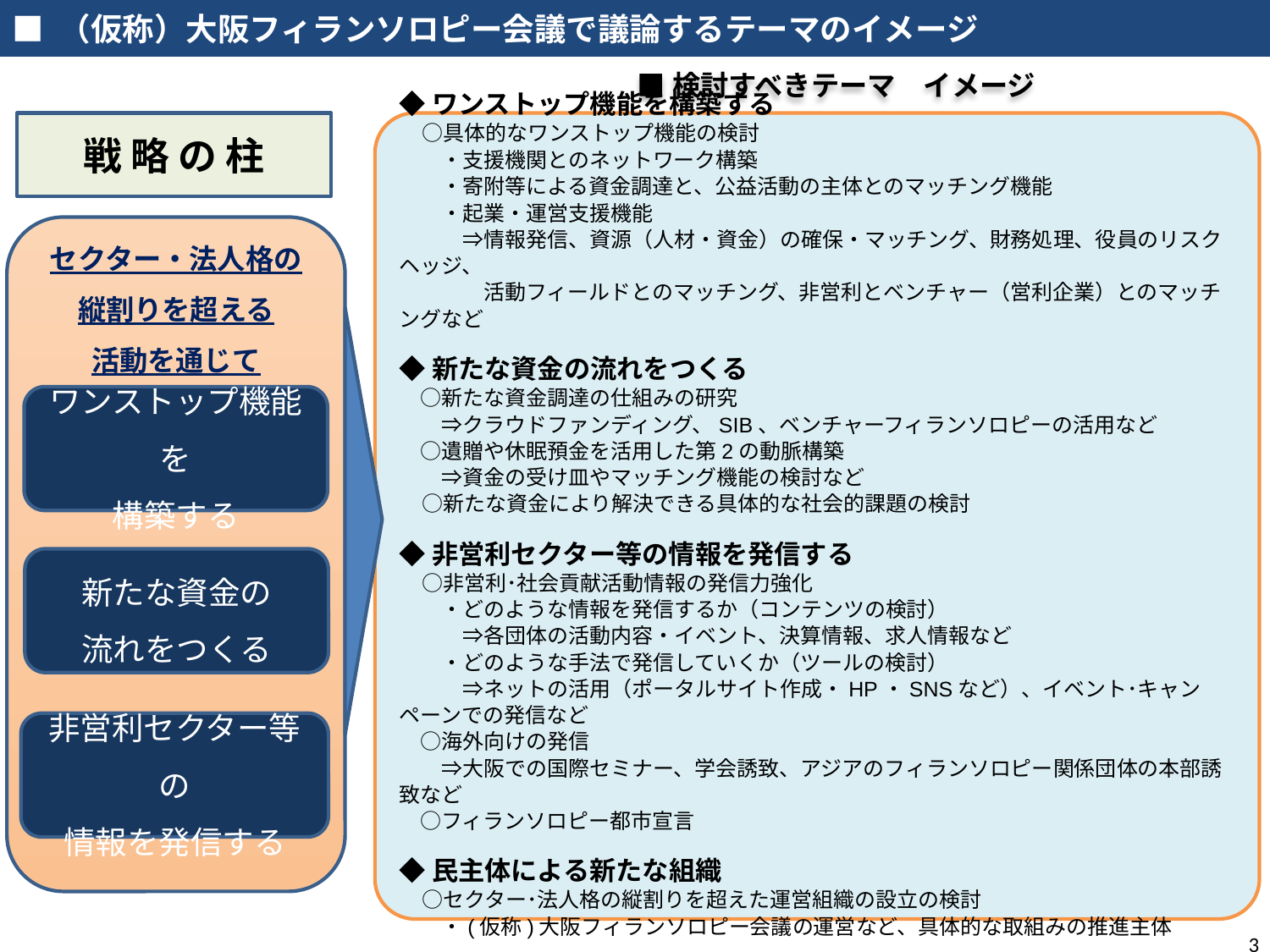

■ （仮称）大阪フィランソロピー会議で議論するテーマのイメージ
■検討すべきテーマ　イメージ
◆ワンストップ機能を構築する
　○具体的なワンストップ機能の検討
　　・支援機関とのネットワーク構築
　　・寄附等による資金調達と、公益活動の主体とのマッチング機能
　　・起業・運営支援機能
　　　⇒情報発信、資源（人材・資金）の確保・マッチング、財務処理、役員のリスクヘッジ、
　　　　活動フィールドとのマッチング、非営利とベンチャー（営利企業）とのマッチングなど

◆新たな資金の流れをつくる
　○新たな資金調達の仕組みの研究
　　⇒クラウドファンディング、SIB、ベンチャーフィランソロピーの活用など
　○遺贈や休眠預金を活用した第2の動脈構築
　　⇒資金の受け皿やマッチング機能の検討など
　○新たな資金により解決できる具体的な社会的課題の検討

◆非営利セクター等の情報を発信する
　○非営利･社会貢献活動情報の発信力強化
　　・どのような情報を発信するか（コンテンツの検討）
　　　⇒各団体の活動内容・イベント、決算情報、求人情報など
　　・どのような手法で発信していくか（ツールの検討）
　　　⇒ネットの活用（ポータルサイト作成・HP・SNSなど）、イベント･キャンペーンでの発信など
　○海外向けの発信
　　⇒大阪での国際セミナー、学会誘致、アジアのフィランソロピー関係団体の本部誘致など
　○フィランソロピー都市宣言

◆民主体による新たな組織
　○セクター･法人格の縦割りを超えた運営組織の設立の検討
　　・(仮称)大阪フィランソロピー会議の運営など、具体的な取組みの推進主体
戦 略 の 柱
セクター・法人格の
縦割りを超える
活動を通じて

ワンストップ機能を
構築する

新たな資金の
流れをつくる
非営利セクター等の
情報を発信する
3
3